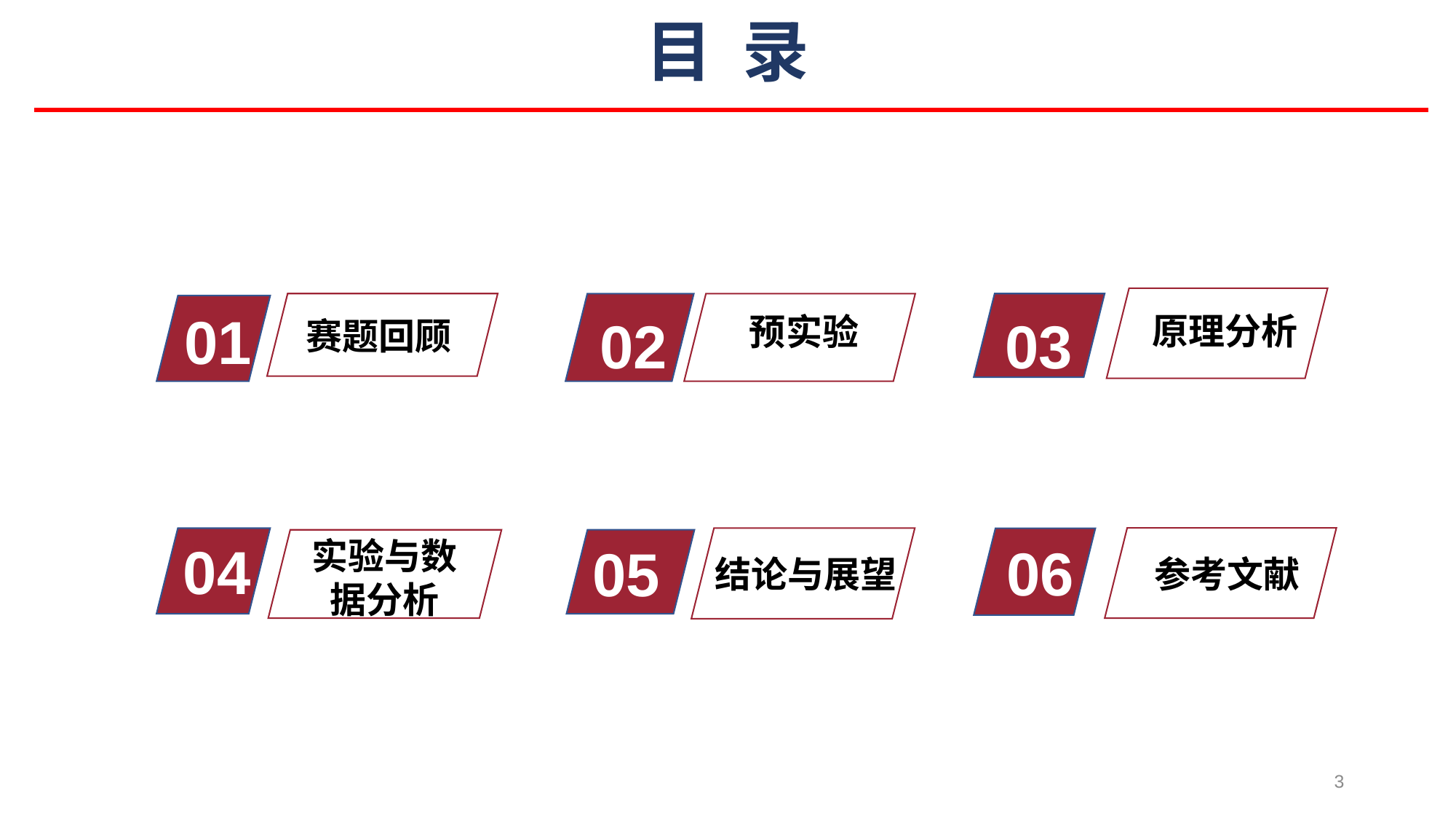

# 目  录

01
03
02
原理分析
预实验
赛题回顾

04

实验与数据分析

06
05
结论与展望
参考文献

3